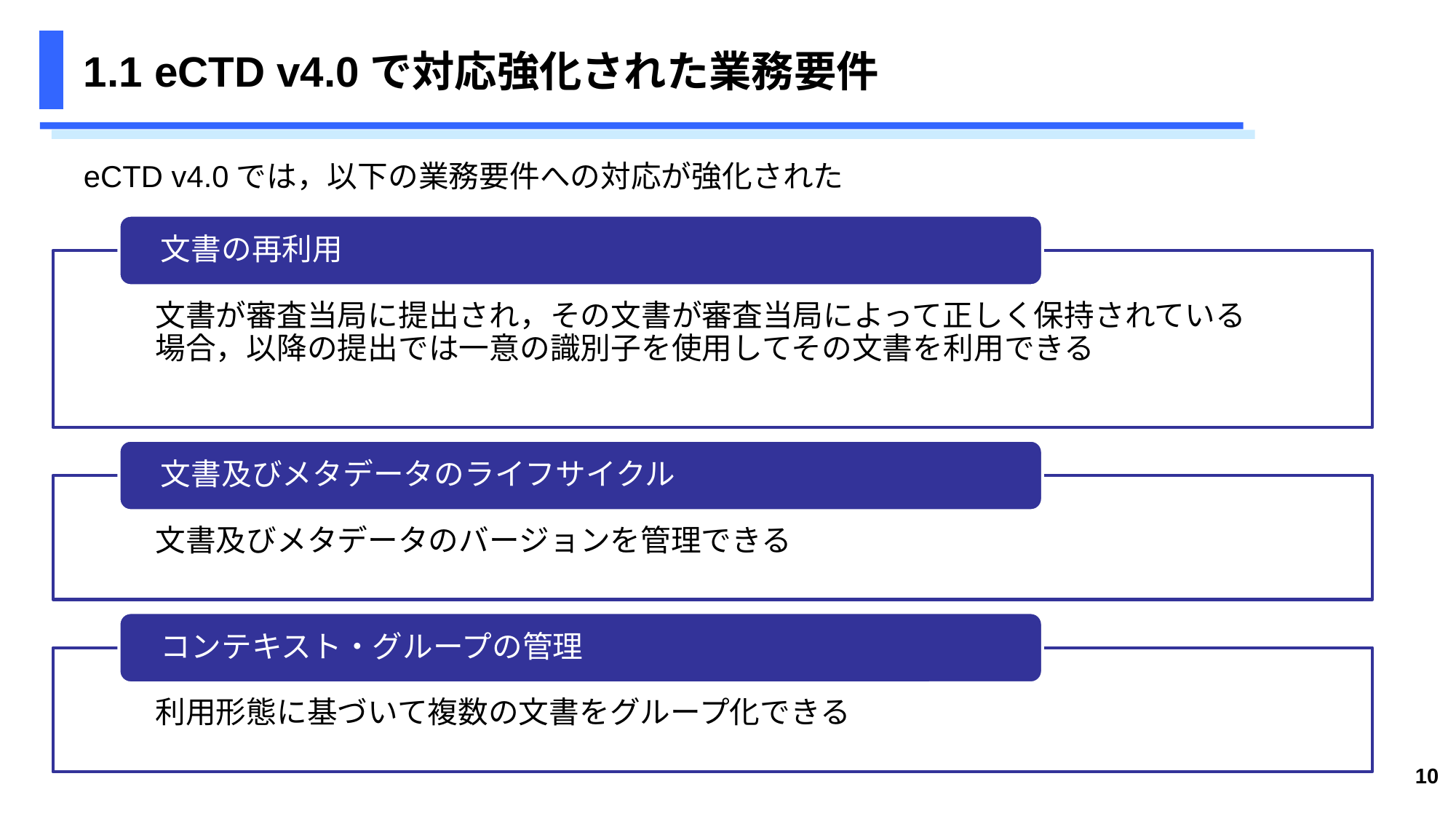

# 1.1 eCTD v4.0で対応強化された業務要件
eCTD v4.0では，以下の業務要件への対応が強化された
文書が審査当局に提出され，その文書が審査当局によって正しく保持されている場合，以降の提出では一意の識別子を使用してその文書を利用できる
文書の再利用
文書及びメタデータのバージョンを管理できる
文書及びメタデータのライフサイクル
利用形態に基づいて複数の文書をグループ化できる
コンテキスト・グループの管理
10